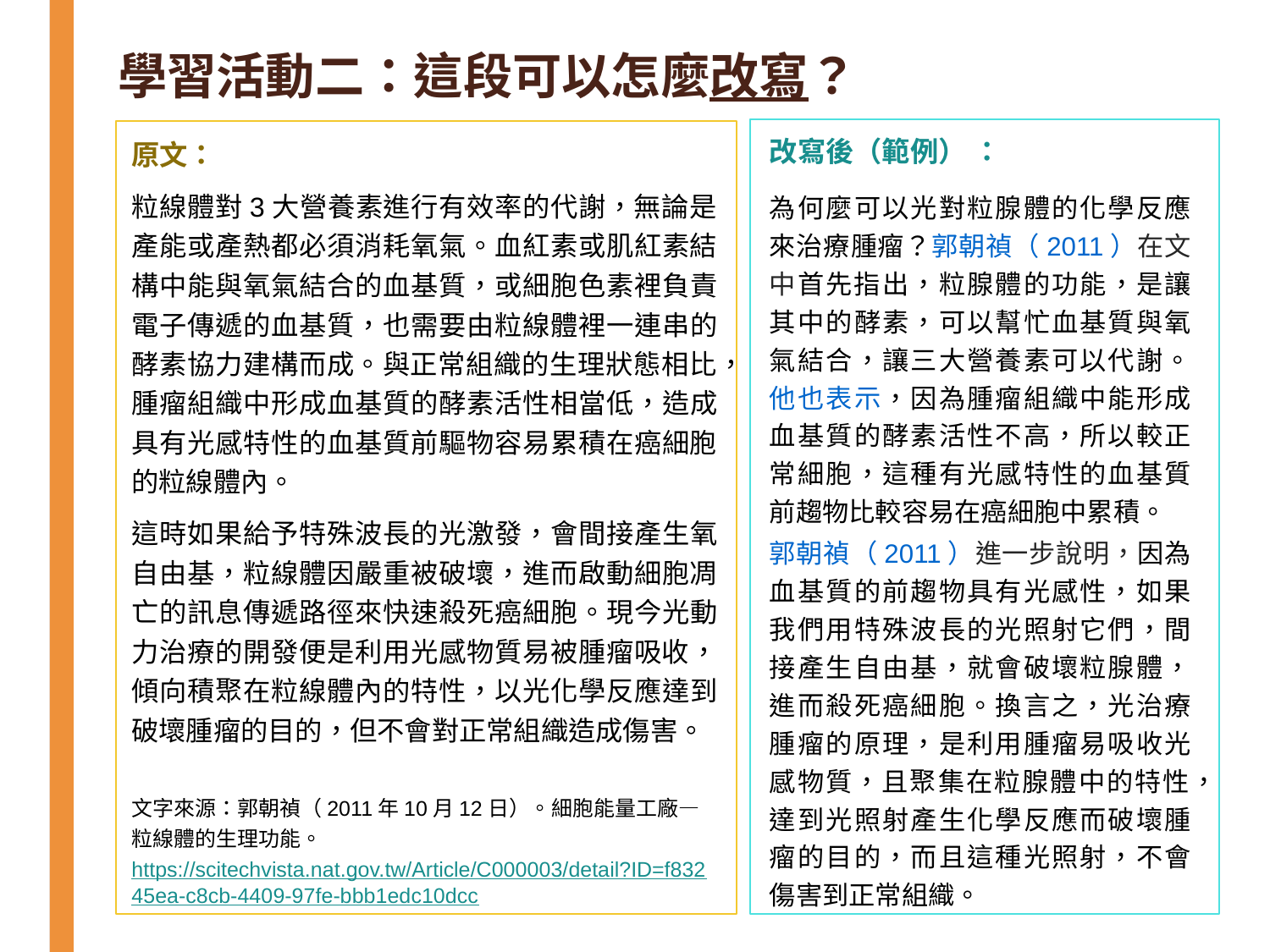

# 學習活動二：這段可以怎麼改寫？

原文：
粒線體對3大營養素進行有效率的代謝，無論是產能或產熱都必須消耗氧氣。血紅素或肌紅素結構中能與氧氣結合的血基質，或細胞色素裡負責電子傳遞的血基質，也需要由粒線體裡一連串的酵素協力建構而成。與正常組織的生理狀態相比，腫瘤組織中形成血基質的酵素活性相當低，造成具有光感特性的血基質前驅物容易累積在癌細胞的粒線體內。
這時如果給予特殊波長的光激發，會間接產生氧自由基，粒線體因嚴重被破壞，進而啟動細胞凋亡的訊息傳遞路徑來快速殺死癌細胞。現今光動力治療的開發便是利用光感物質易被腫瘤吸收，傾向積聚在粒線體內的特性，以光化學反應達到破壞腫瘤的目的，但不會對正常組織造成傷害。
文字來源：郭朝禎（2011年10月12日）。細胞能量工廠—粒線體的生理功能。https://scitechvista.nat.gov.tw/Article/C000003/detail?ID=f83245ea-c8cb-4409-97fe-bbb1edc10dcc
改寫後（範例） ：
為何麼可以光對粒腺體的化學反應來治療腫瘤？郭朝禎（2011）在文中首先指出，粒腺體的功能，是讓其中的酵素，可以幫忙血基質與氧氣結合，讓三大營養素可以代謝。他也表示，因為腫瘤組織中能形成血基質的酵素活性不高，所以較正常細胞，這種有光感特性的血基質前趨物比較容易在癌細胞中累積。
郭朝禎（2011）進一步說明，因為血基質的前趨物具有光感性，如果我們用特殊波長的光照射它們，間接產生自由基，就會破壞粒腺體，進而殺死癌細胞。換言之，光治療腫瘤的原理，是利用腫瘤易吸收光感物質，且聚集在粒腺體中的特性，達到光照射產生化學反應而破壞腫瘤的目的，而且這種光照射，不會傷害到正常組織。
71